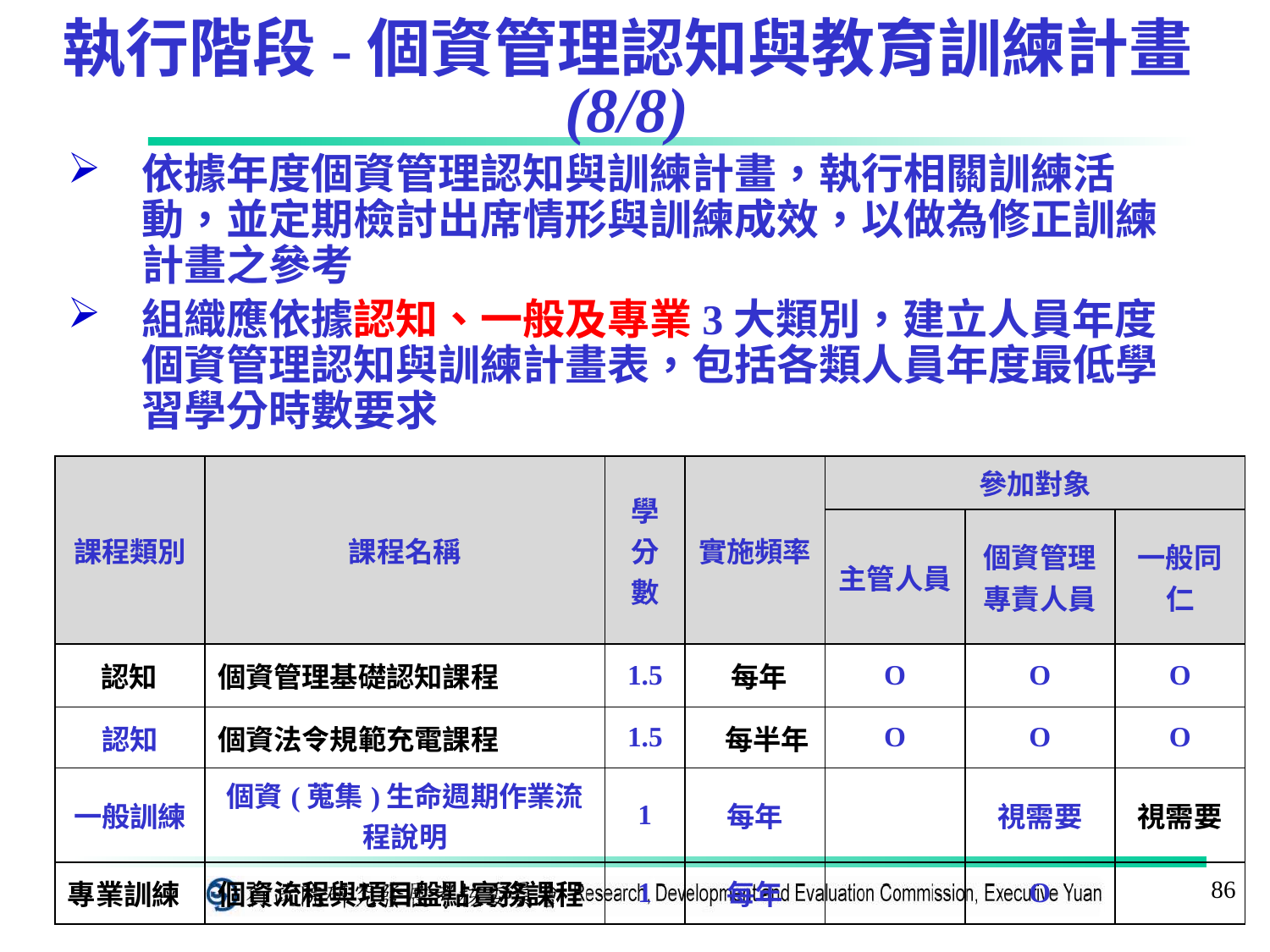

執行階段-個資管理認知與教育訓練計畫(8/8)
依據年度個資管理認知與訓練計畫，執行相關訓練活動，並定期檢討出席情形與訓練成效，以做為修正訓練計畫之參考
組織應依據認知、一般及專業3大類別，建立人員年度個資管理認知與訓練計畫表，包括各類人員年度最低學習學分時數要求
| 課程類別 | 課程名稱 | 學分數 | 實施頻率 | 參加對象 |  |  |
| --- | --- | --- | --- | --- | --- | --- |
|  |  |  |  | 主管人員 | 個資管理 專責人員 | 一般同仁 |
| 認知 | 個資管理基礎認知課程 | 1.5 | 每年 | O | O | O |
| 認知 | 個資法令規範充電課程 | 1.5 | 每半年 | O | O | O |
| 一般訓練 | 個資(蒐集)生命週期作業流程說明 | 1 | 每年 |  | 視需要 | 視需要 |
| 專業訓練 | 個資流程與項目盤點實務課程 | 1 | 每年 |  | O |  |
86